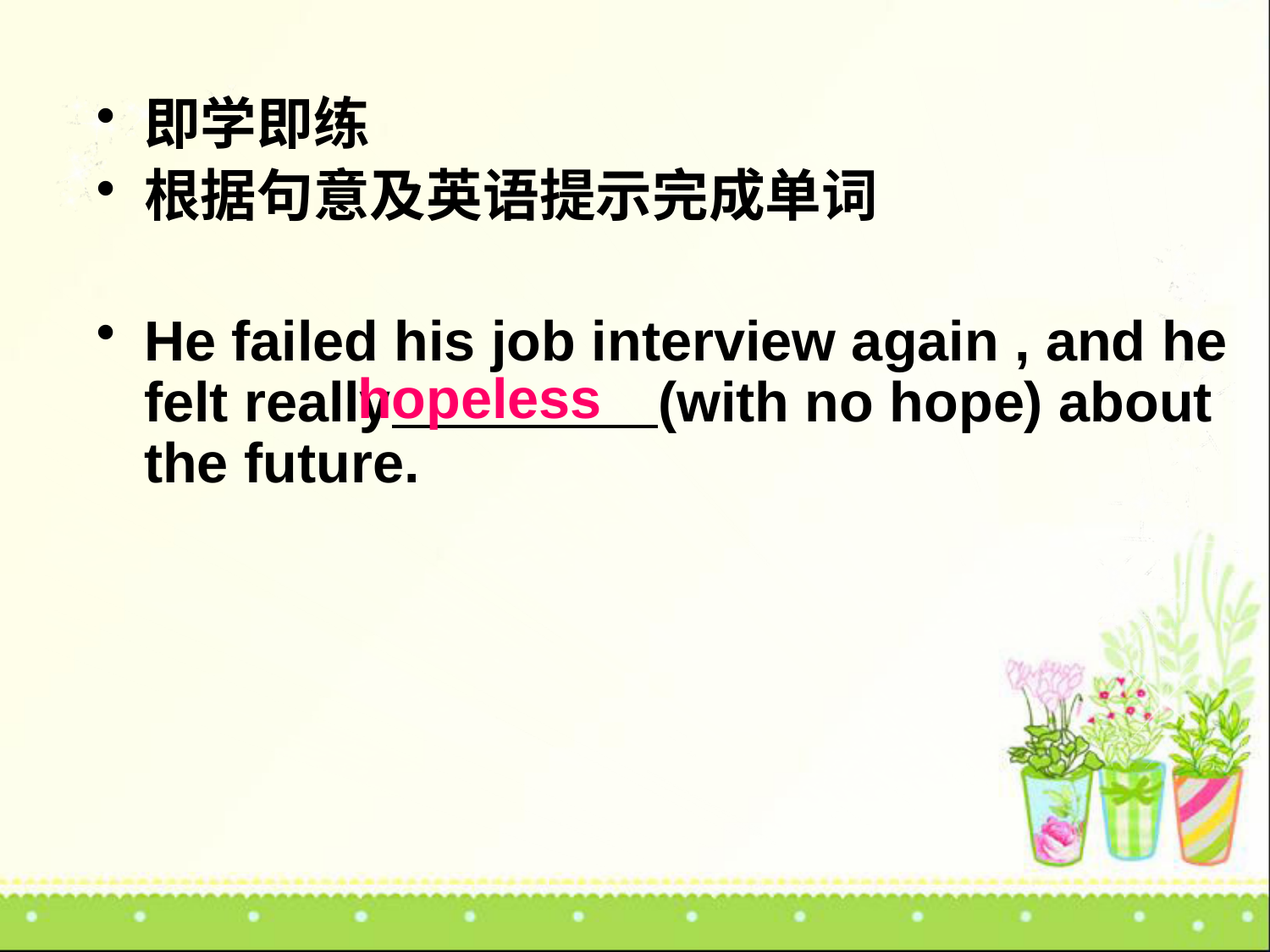

即学即练
根据句意及英语提示完成单词

He failed his job interview again , and he felt really                 (with no hope) about the future.

hopeless